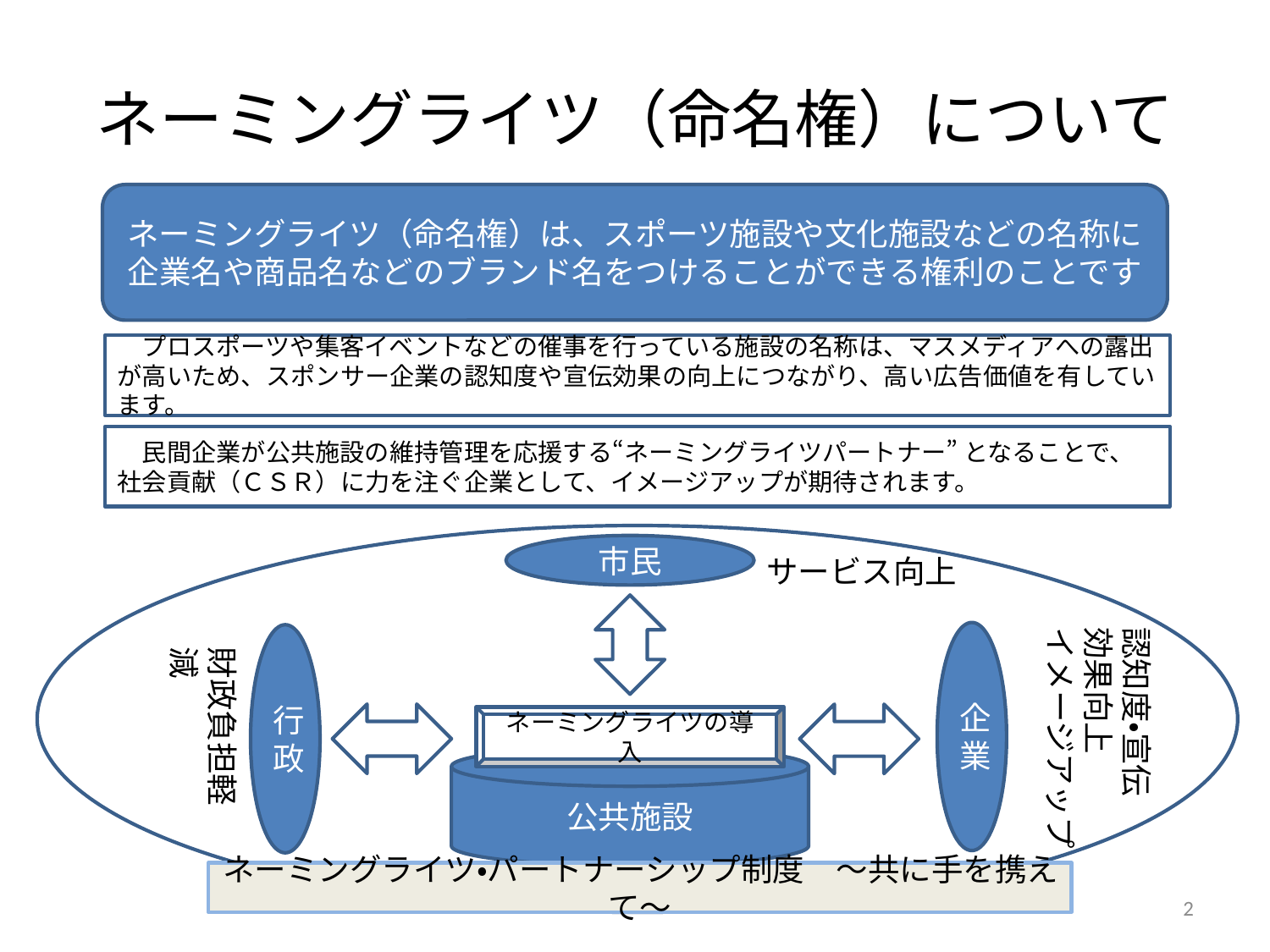

# ネーミングライツ（命名権）について

ネーミングライツ（命名権）は、スポーツ施設や文化施設などの名称に
企業名や商品名などのブランド名をつけることができる権利のことです
　プロスポーツや集客イベントなどの催事を行っている施設の名称は、マスメディアへの露出が高いため、スポンサー企業の認知度や宣伝効果の向上につながり、高い広告価値を有しています。
　民間企業が公共施設の維持管理を応援する“ネーミングライツパートナー” となることで、社会貢献（ＣＳＲ）に力を注ぐ企業として、イメージアップが期待されます。

市民
サービス向上

認知度・宣伝
効果向上
イメージアップ
企業
行政
財政負担軽減

ネーミングライツの導入
公共施設
ネーミングライツ・パートナーシップ制度　～共に手を携えて～
2